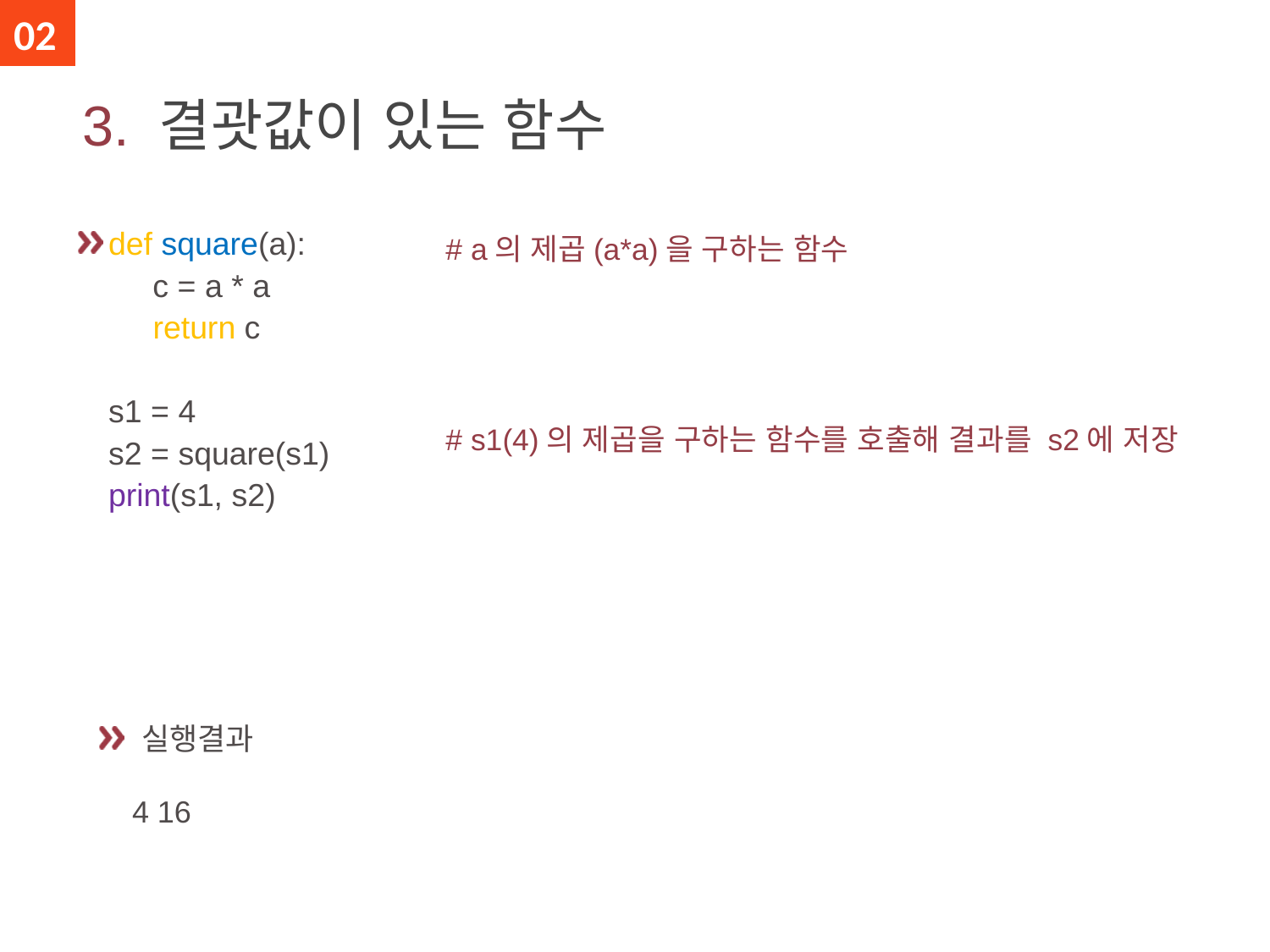

02
# 3. 결괏값이 있는 함수
def square(a):
     c = a * a
     return c
s1 = 4
s2 = square(s1)
print(s1, s2)
# a의 제곱(a*a)을 구하는 함수

# s1(4)의 제곱을 구하는 함수를 호출해 결과를 s2에 저장

 실행결과
    4 16